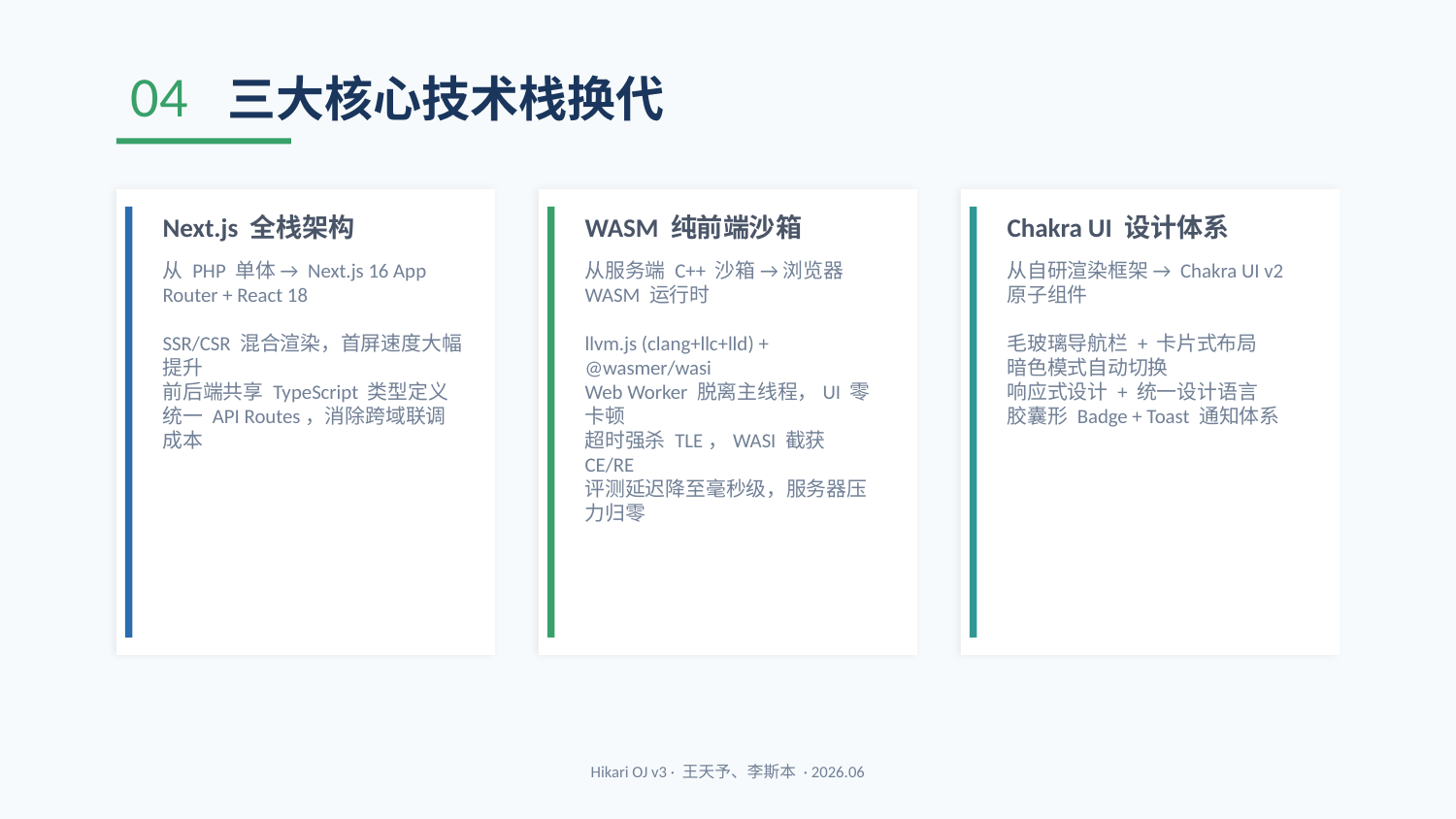

04  三大核心技术栈换代

Next.js 全栈架构
WASM 纯前端沙箱
Chakra UI 设计体系

从 PHP 单体 → Next.js 16 App Router + React 18

SSR/CSR 混合渲染，首屏速度大幅提升
前后端共享 TypeScript 类型定义
统一 API Routes，消除跨域联调成本
从服务端 C++ 沙箱 → 浏览器 WASM 运行时

llvm.js (clang+llc+lld) + @wasmer/wasi
Web Worker 脱离主线程，UI 零卡顿
超时强杀 TLE，WASI 截获 CE/RE
评测延迟降至毫秒级，服务器压力归零
从自研渲染框架 → Chakra UI v2 原子组件

毛玻璃导航栏 + 卡片式布局
暗色模式自动切换
响应式设计 + 统一设计语言
胶囊形 Badge + Toast 通知体系
Hikari OJ v3 · 王天予、李斯本 · 2026.06